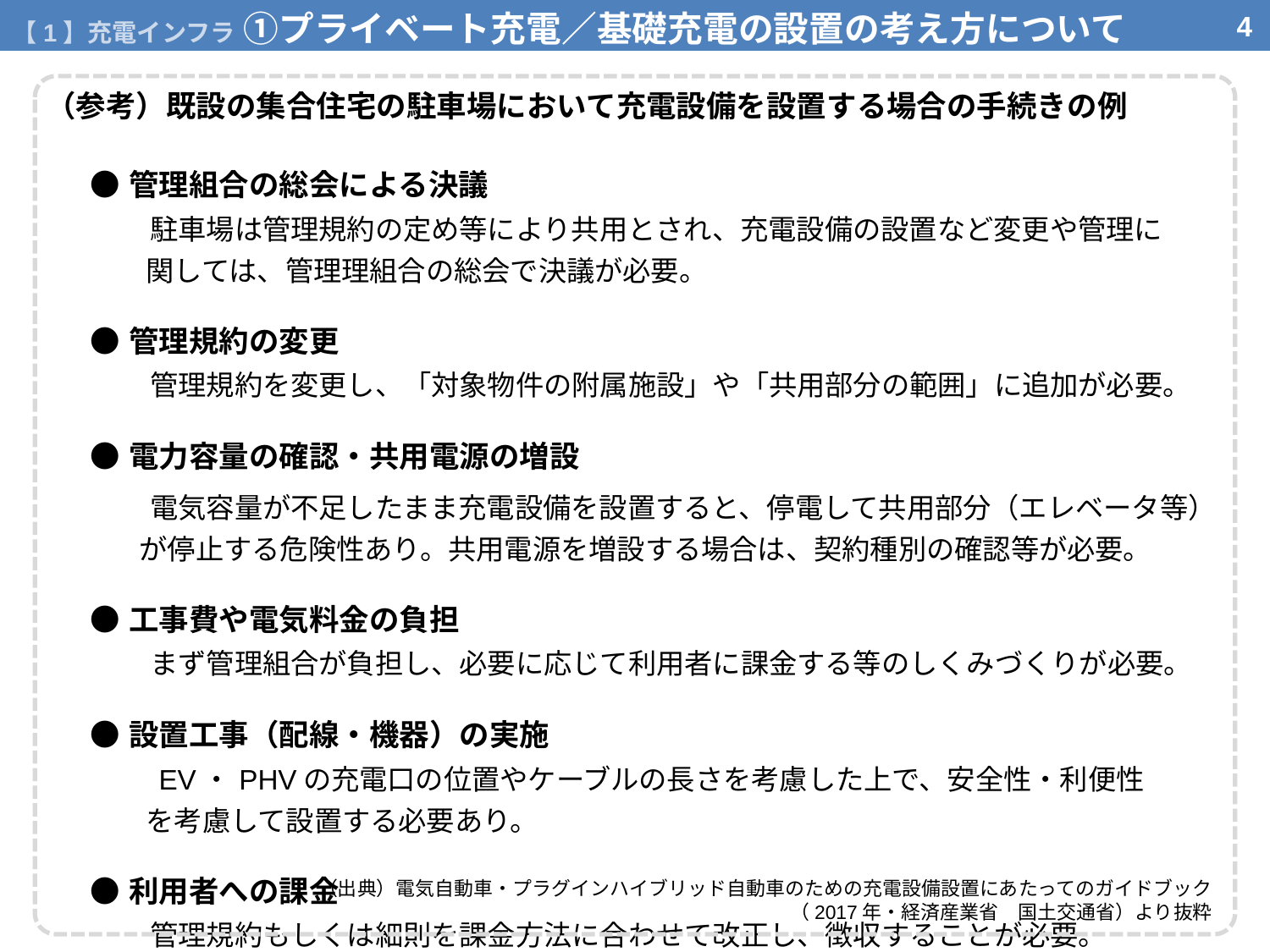

【1】充電インフラ ①プライベート充電／基礎充電の設置の考え方について
4
（参考）既設の集合住宅の駐車場において充電設備を設置する場合の手続きの例

| ●管理組合の総会による決議 　　駐車場は管理規約の定め等により共用とされ、充電設備の設置など変更や管理に 　　関しては、管理理組合の総会で決議が必要。 ●管理規約の変更 　　管理規約を変更し、「対象物件の附属施設」や「共用部分の範囲」に追加が必要。 ●電力容量の確認・共用電源の増設 　　電気容量が不足したまま充電設備を設置すると、停電して共用部分（エレベータ等）が停止する危険性あり。共用電源を増設する場合は、契約種別の確認等が必要。 ●工事費や電気料金の負担 　　まず管理組合が負担し、必要に応じて利用者に課金する等のしくみづくりが必要。 ●設置工事（配線・機器）の実施 　　EV・PHVの充電口の位置やケーブルの長さを考慮した上で、安全性・利便性 　　を考慮して設置する必要あり。 ●利用者への課金 　　管理規約もしくは細則を課金方法に合わせて改正し、徴収することが必要。 |
| --- |
（出典）電気自動車・プラグインハイブリッド自動車のための充電設備設置にあたってのガイドブック
（2017年・経済産業省　国土交通省）より抜粋